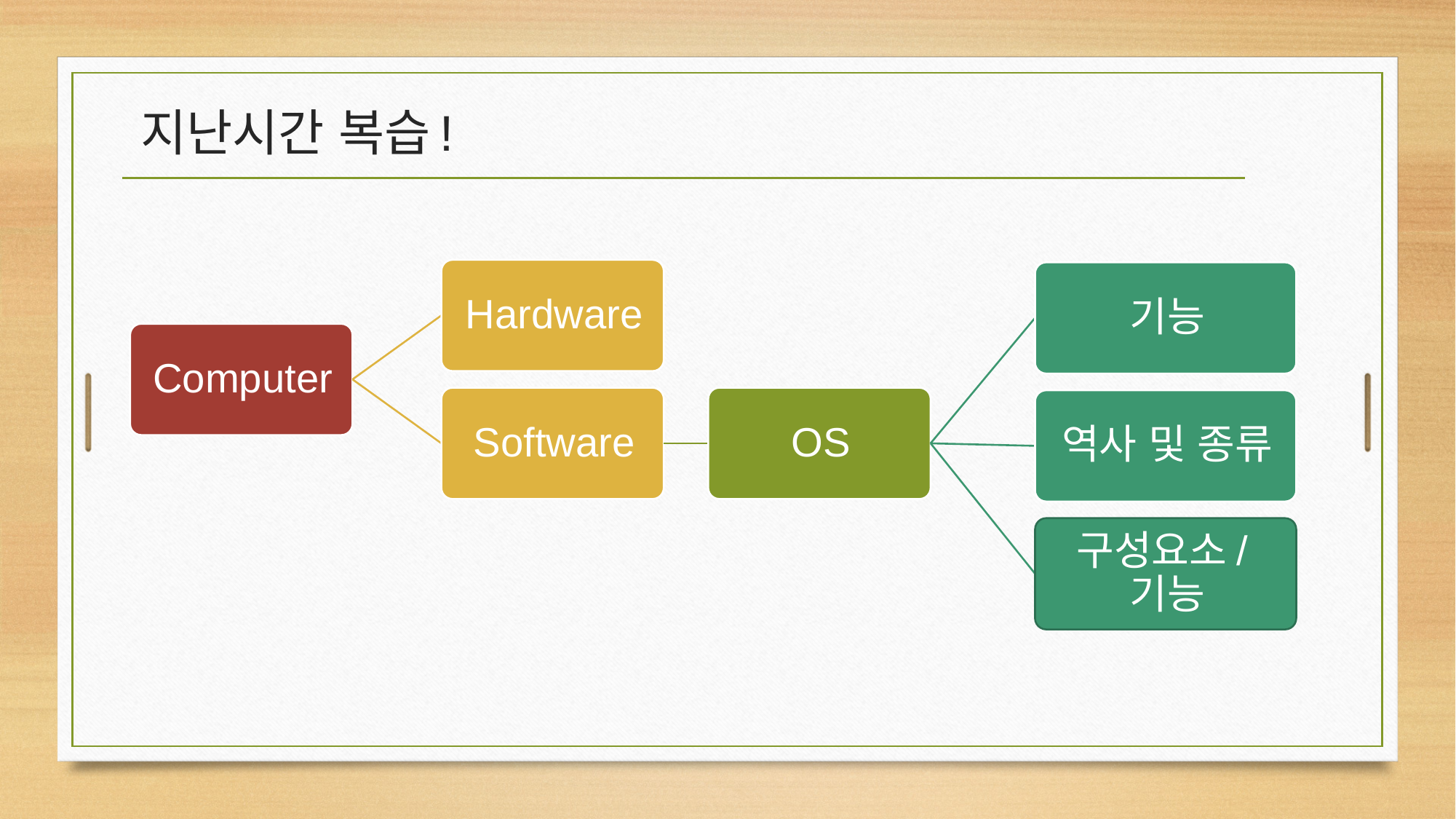

# 지난시간 복습!
Computer

Hardware

Software

OS

기능

역사 및 종류

구성요소/기능